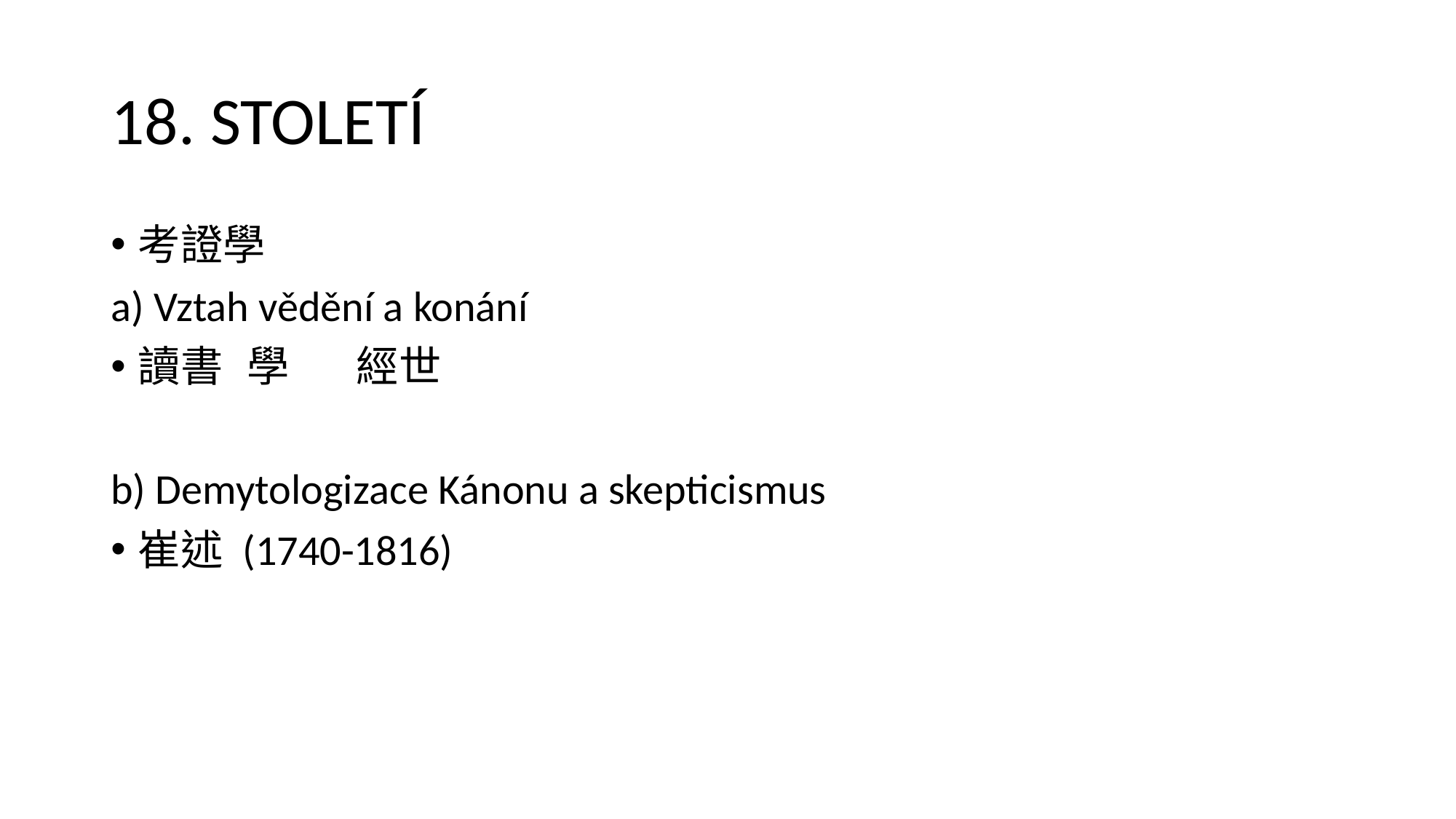

# 18. STOLETÍ
考證學
a) Vztah vědění a konání
讀書	學	經世

b) Demytologizace Kánonu a skepticismus
崔述 (1740-1816)